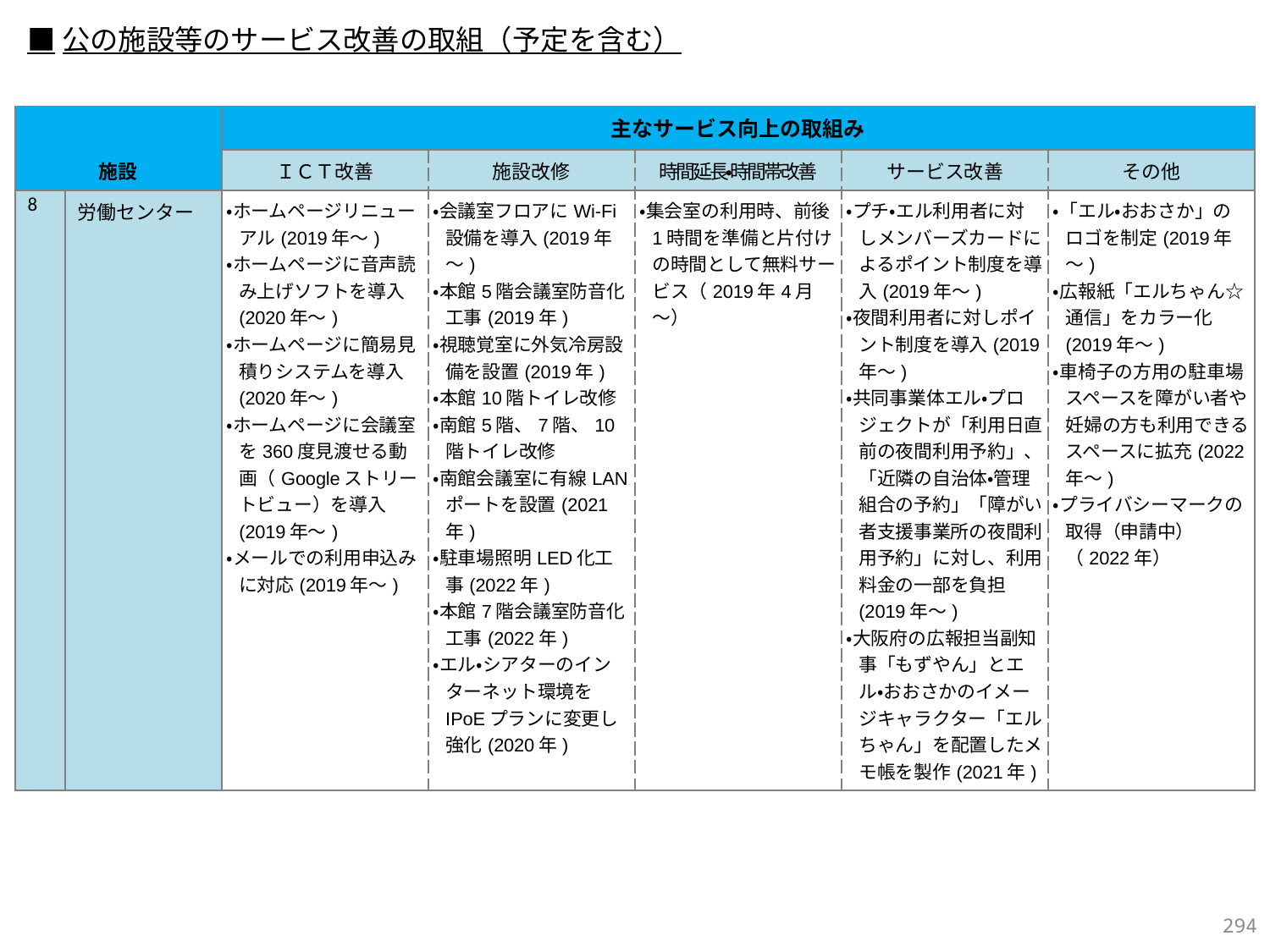

■公の施設等のサービス改善の取組（予定を含む）
| 施設 |  | 主なサービス向上の取組み |  |  |  |  |
| --- | --- | --- | --- | --- | --- | --- |
|  |  | ＩＣＴ改善 | 施設改修 | 時間延長・時間帯改善 | サービス改善 | その他 |
| 8 | 労働センター | ・ホームページリニューアル(2019年～) ・ホームページに音声読み上げソフトを導入(2020年～) ・ホームページに簡易見積りシステムを導入(2020年～) ・ホームページに会議室を360度見渡せる動画（Googleストリートビュー）を導入(2019年～) ・メールでの利用申込みに対応(2019年～) | ・会議室フロアにWi-Fi設備を導入(2019年～) ・本館5階会議室防音化工事(2019年) ・視聴覚室に外気冷房設備を設置(2019年) ・本館10階トイレ改修 ・南館5階、7階、10階トイレ改修 ・南館会議室に有線LANポートを設置(2021年) ・駐車場照明LED化工事(2022年) ・本館7階会議室防音化工事(2022年) ・エル・シアターのインターネット環境をIPoEプランに変更し強化(2020年) | ・集会室の利用時、前後1時間を準備と片付けの時間として無料サービス（2019年4月～） | ・プチ・エル利用者に対しメンバーズカードによるポイント制度を導入(2019年～) ・夜間利用者に対しポイント制度を導入(2019年～) ・共同事業体エル・プロジェクトが「利用日直前の夜間利用予約」、「近隣の自治体・管理組合の予約」「障がい者支援事業所の夜間利用予約」に対し、利用料金の一部を負担(2019年～) ・大阪府の広報担当副知事「もずやん」とエル・おおさかのイメージキャラクター「エルちゃん」を配置したメモ帳を製作(2021年) | ・「エル・おおさか」のロゴを制定(2019年～) ・広報紙「エルちゃん☆通信」をカラー化(2019年～) ・車椅子の方用の駐車場スペースを障がい者や妊婦の方も利用できるスペースに拡充(2022年～) ・プライバシーマークの取得（申請中）（2022年） |
294